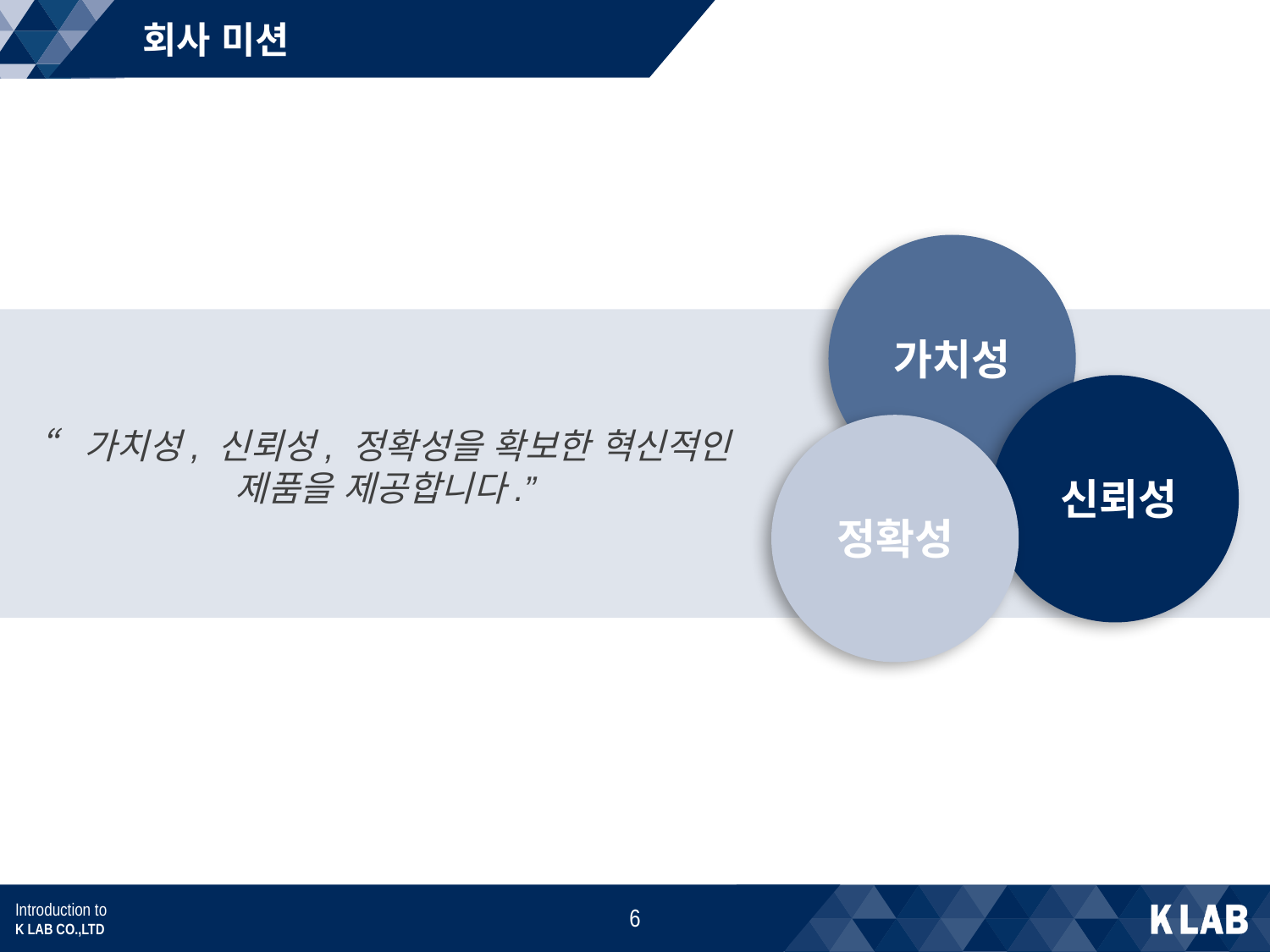

회사 미션

가치성

“가치성, 신뢰성, 정확성을 확보한 혁신적인
제품을 제공합니다.”
신뢰성
정확성
6